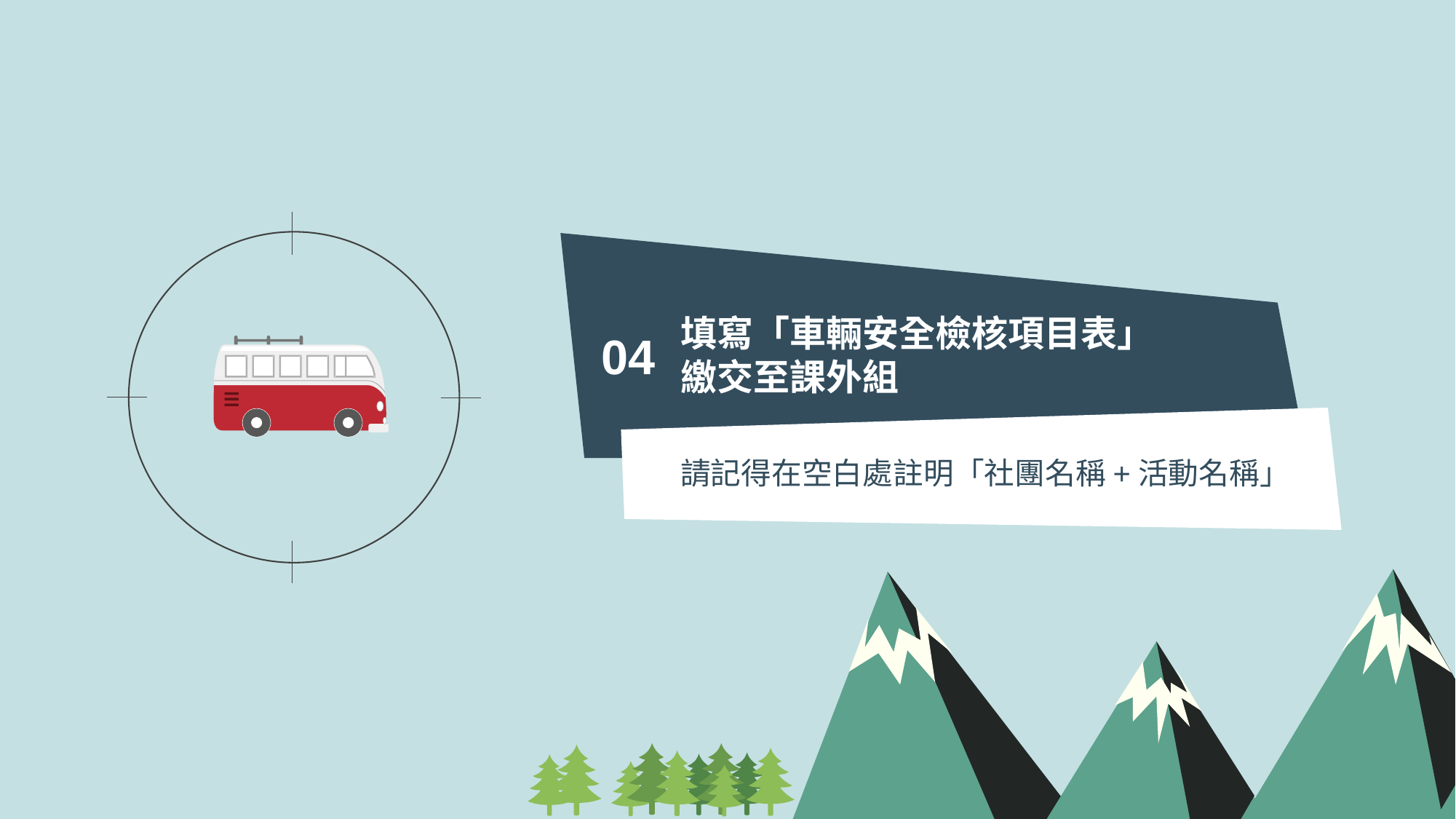

填寫「車輛安全檢核項目表」繳交至課外組
04
請記得在空白處註明「社團名稱+活動名稱」